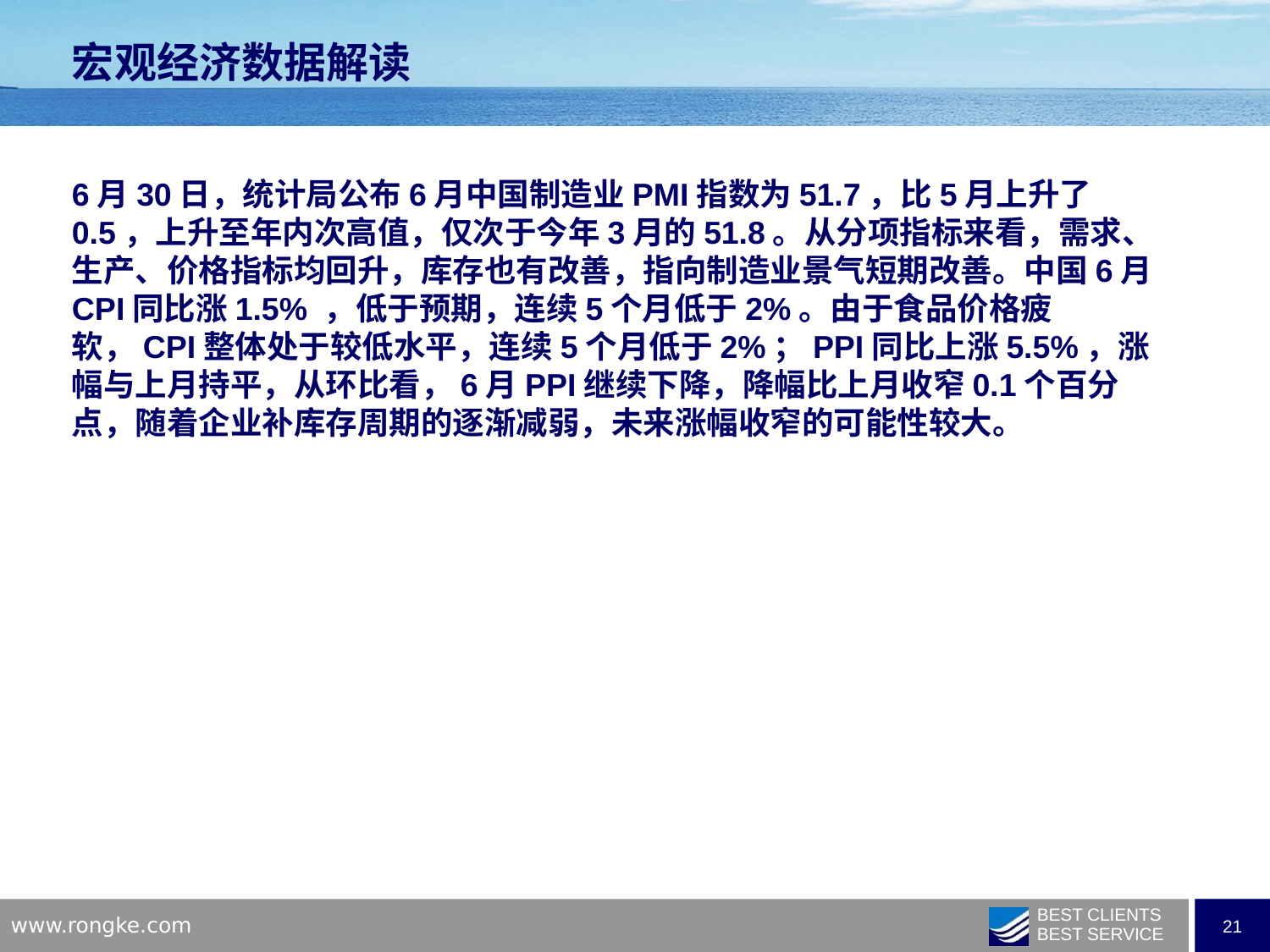

宏观经济数据解读
6月30日，统计局公布6月中国制造业PMI指数为51.7，比5月上升了0.5，上升至年内次高值，仅次于今年3月的51.8。从分项指标来看，需求、生产、价格指标均回升，库存也有改善，指向制造业景气短期改善。中国6月CPI同比涨1.5% ，低于预期，连续5个月低于2%。由于食品价格疲软，CPI整体处于较低水平，连续5个月低于2%；PPI同比上涨5.5%，涨幅与上月持平，从环比看，6月PPI继续下降，降幅比上月收窄0.1个百分点，随着企业补库存周期的逐渐减弱，未来涨幅收窄的可能性较大。